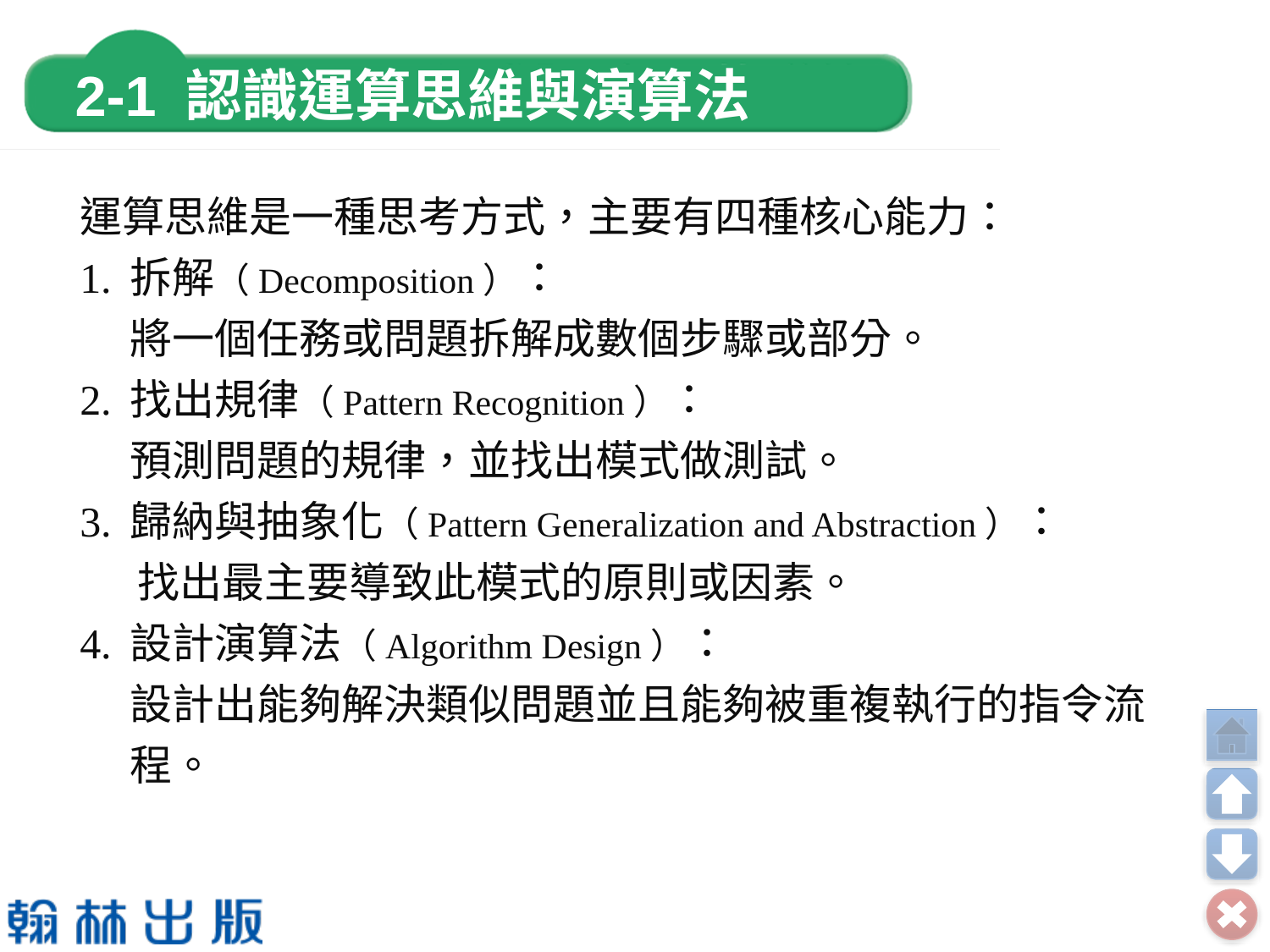

運算思維是一種思考方式，主要有四種核心能力：
1.	拆解（Decomposition）：
將一個任務或問題拆解成數個步驟或部分。
2.	找出規律（Pattern Recognition）：
預測問題的規律，並找出模式做測試。
3.	歸納與抽象化（Pattern Generalization and Abstraction）：
 找出最主要導致此模式的原則或因素。
4.	設計演算法（Algorithm Design）：
設計出能夠解決類似問題並且能夠被重複執行的指令流程。